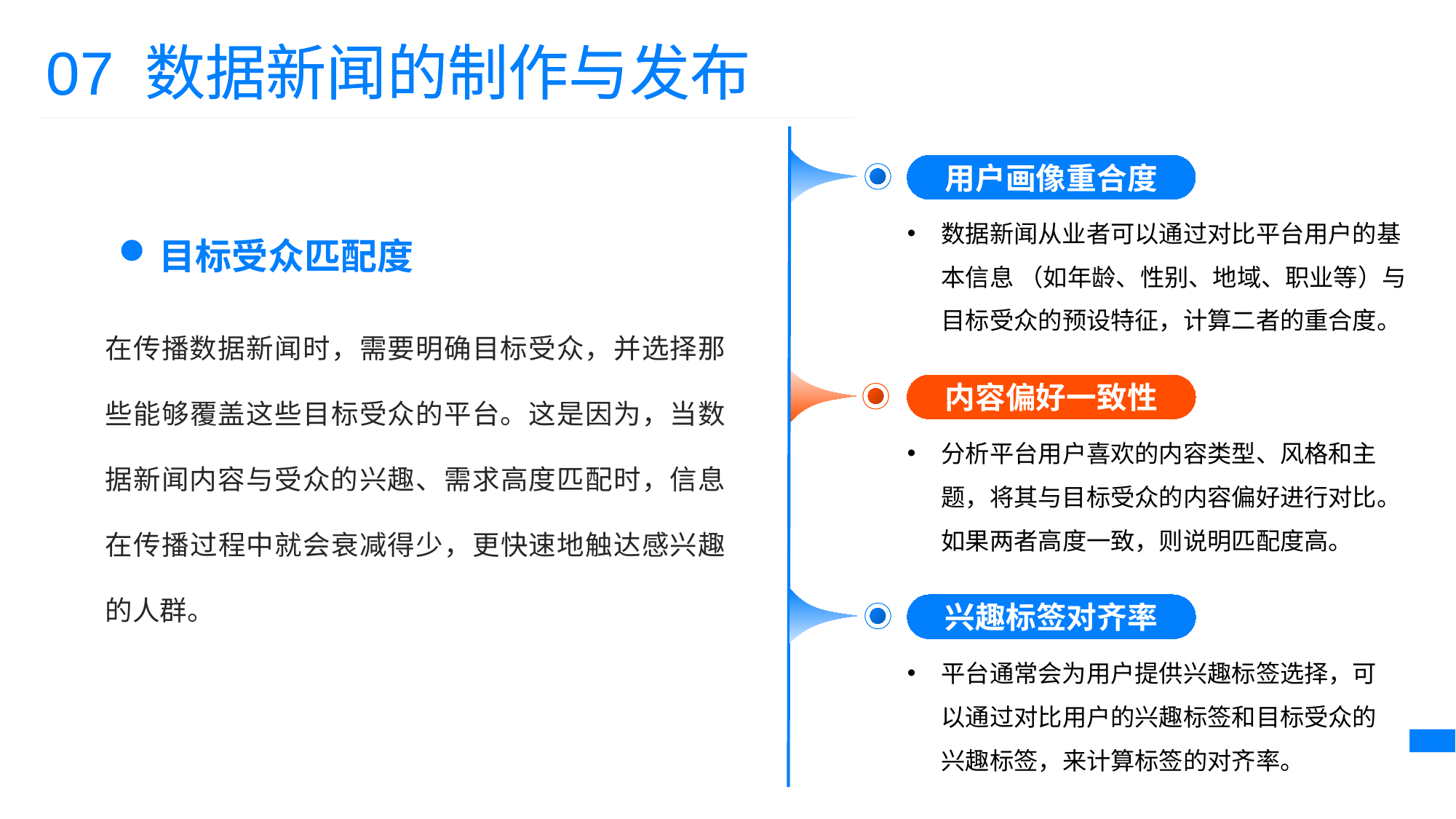

07 数据新闻的制作与发布
07 数据新闻的制作与发布

用户画像重合度
数据新闻从业者可以通过对比平台用户的基本信息 （如年龄、性别、地域、职业等）与目标受众的预设特征，计算二者的重合度。

内容偏好一致性
分析平台用户喜欢的内容类型、风格和主题，将其与目标受众的内容偏好进行对比。如果两者高度一致，则说明匹配度高。

兴趣标签对齐率
平台通常会为用户提供兴趣标签选择，可以通过对比用户的兴趣标签和目标受众的兴趣标签，来计算标签的对齐率。
目标受众匹配度
在传播数据新闻时，需要明确目标受众，并选择那些能够覆盖这些目标受众的平台。这是因为，当数据新闻内容与受众的兴趣、需求高度匹配时，信息在传播过程中就会衰减得少，更快速地触达感兴趣的人群。